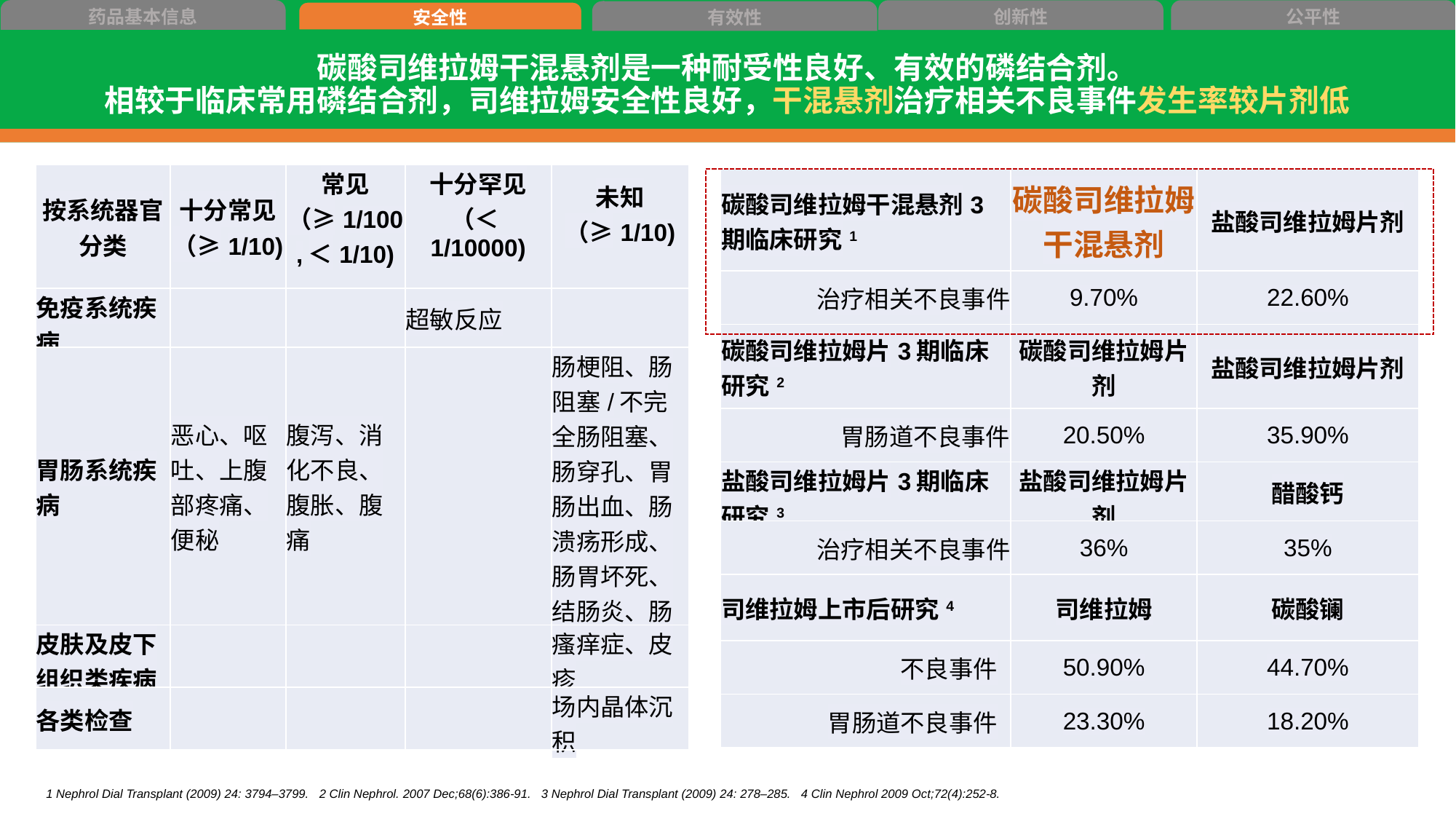

药品基本信息
创新性
公平性
有效性
安全性
# 碳酸司维拉姆干混悬剂是一种耐受性良好、有效的磷结合剂。 相较于临床常用磷结合剂，司维拉姆安全性良好，干混悬剂治疗相关不良事件发生率较片剂低
| 按系统器官分类 | 十分常见（≥1/10) | 常见（≥1/100,＜1/10) | 十分罕见（＜1/10000) | 未知 （≥1/10) |
| --- | --- | --- | --- | --- |
| 免疫系统疾病 |  |  | 超敏反应 |  |
| 胃肠系统疾病 | 恶心、呕吐、上腹部疼痛、便秘 | 腹泻、消化不良、腹胀、腹痛 |  | 肠梗阻、肠阻塞/不完全肠阻塞、肠穿孔、胃肠出血、肠溃疡形成、肠胃坏死、结肠炎、肠道肿块 |
| 皮肤及皮下组织类疾病 |  |  |  | 瘙痒症、皮疹 |
| 各类检查 |  |  |  | 场内晶体沉积 |

| 碳酸司维拉姆干混悬剂3期临床研究1 | 碳酸司维拉姆干混悬剂 | 盐酸司维拉姆片剂 |
| --- | --- | --- |
| 治疗相关不良事件 | 9.70% | 22.60% |
| 碳酸司维拉姆片3期临床研究2 | 碳酸司维拉姆片剂 | 盐酸司维拉姆片剂 |
| 胃肠道不良事件 | 20.50% | 35.90% |
| 盐酸司维拉姆片3期临床研究3 | 盐酸司维拉姆片剂 | 醋酸钙 |
| 治疗相关不良事件 | 36% | 35% |
| 司维拉姆上市后研究4 | 司维拉姆 | 碳酸镧 |
| 不良事件 | 50.90% | 44.70% |
| 胃肠道不良事件 | 23.30% | 18.20% |
1 Nephrol Dial Transplant (2009) 24: 3794–3799.   2 Clin Nephrol. 2007 Dec;68(6):386-91.   3 Nephrol Dial Transplant (2009) 24: 278–285.   4 Clin Nephrol 2009 Oct;72(4):252-8.